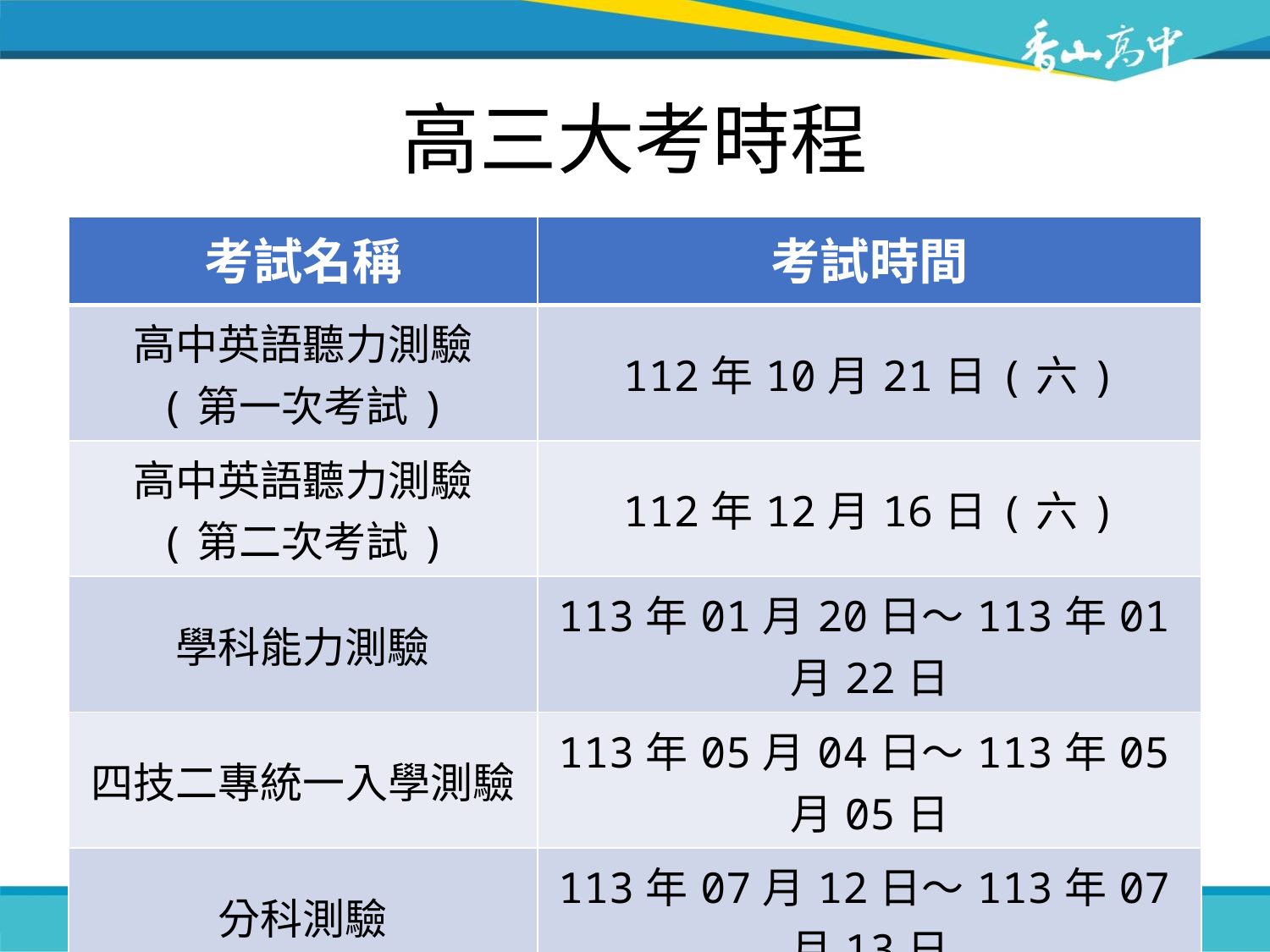

# 高三大考時程
| 考試名稱 | 考試時間 |
| --- | --- |
| 高中英語聽力測驗 (第一次考試) | 112年10月21日(六) |
| 高中英語聽力測驗 (第二次考試) | 112年12月16日(六) |
| 學科能力測驗 | 113年01月20日～113年01月22日 |
| 四技二專統一入學測驗 | 113年05月04日～113年05月05日 |
| 分科測驗 | 113年07月12日～113年07月13日 |